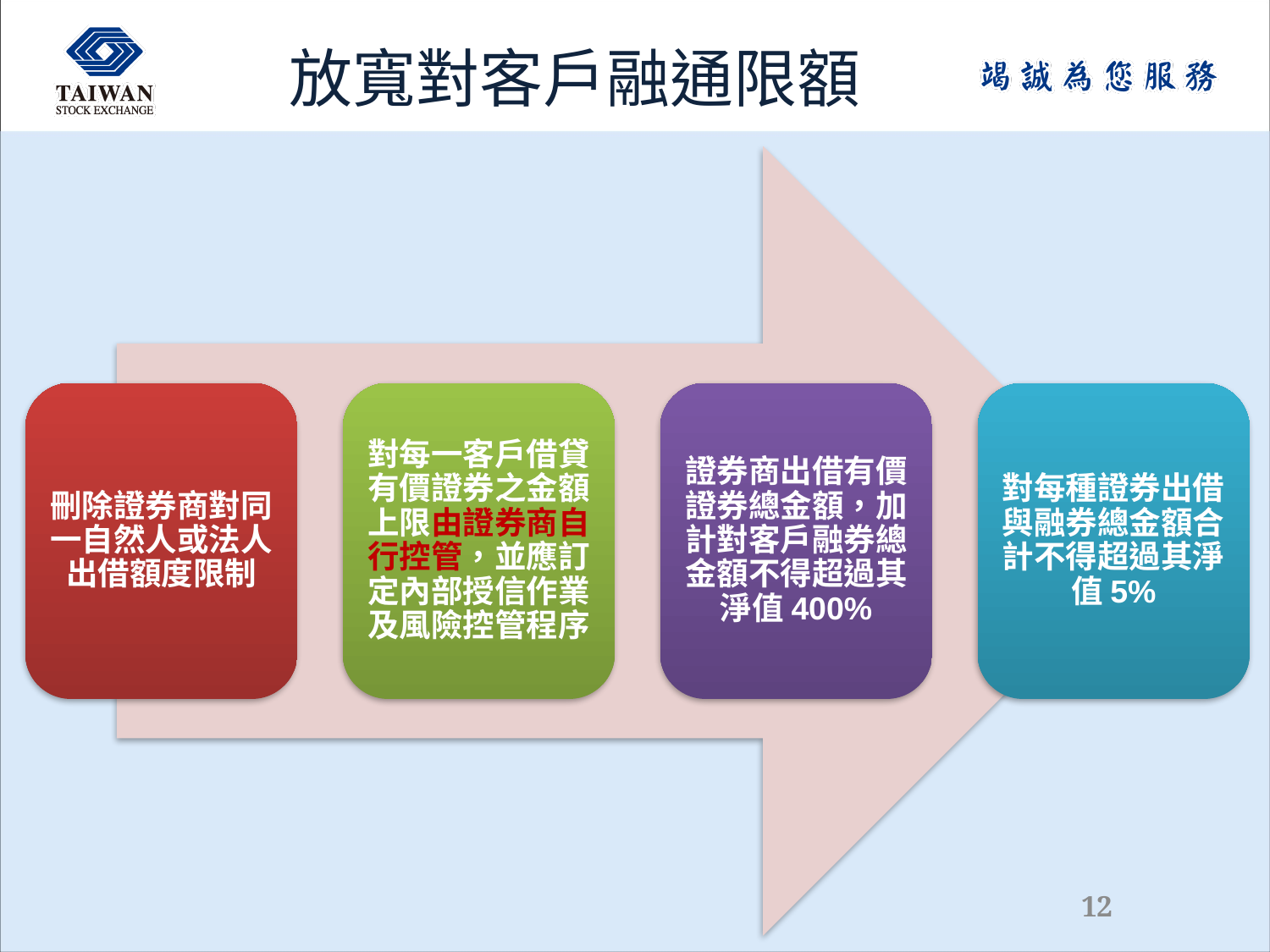

# 放寬對客戶融通限額
刪除證券商對同一自然人或法人出借額度限制
對每一客戶借貸有價證券之金額上限由證券商自行控管，並應訂定內部授信作業及風險控管程序
證券商出借有價證券總金額，加計對客戶融券總金額不得超過其淨值400%
對每種證券出借與融券總金額合計不得超過其淨值5%
12